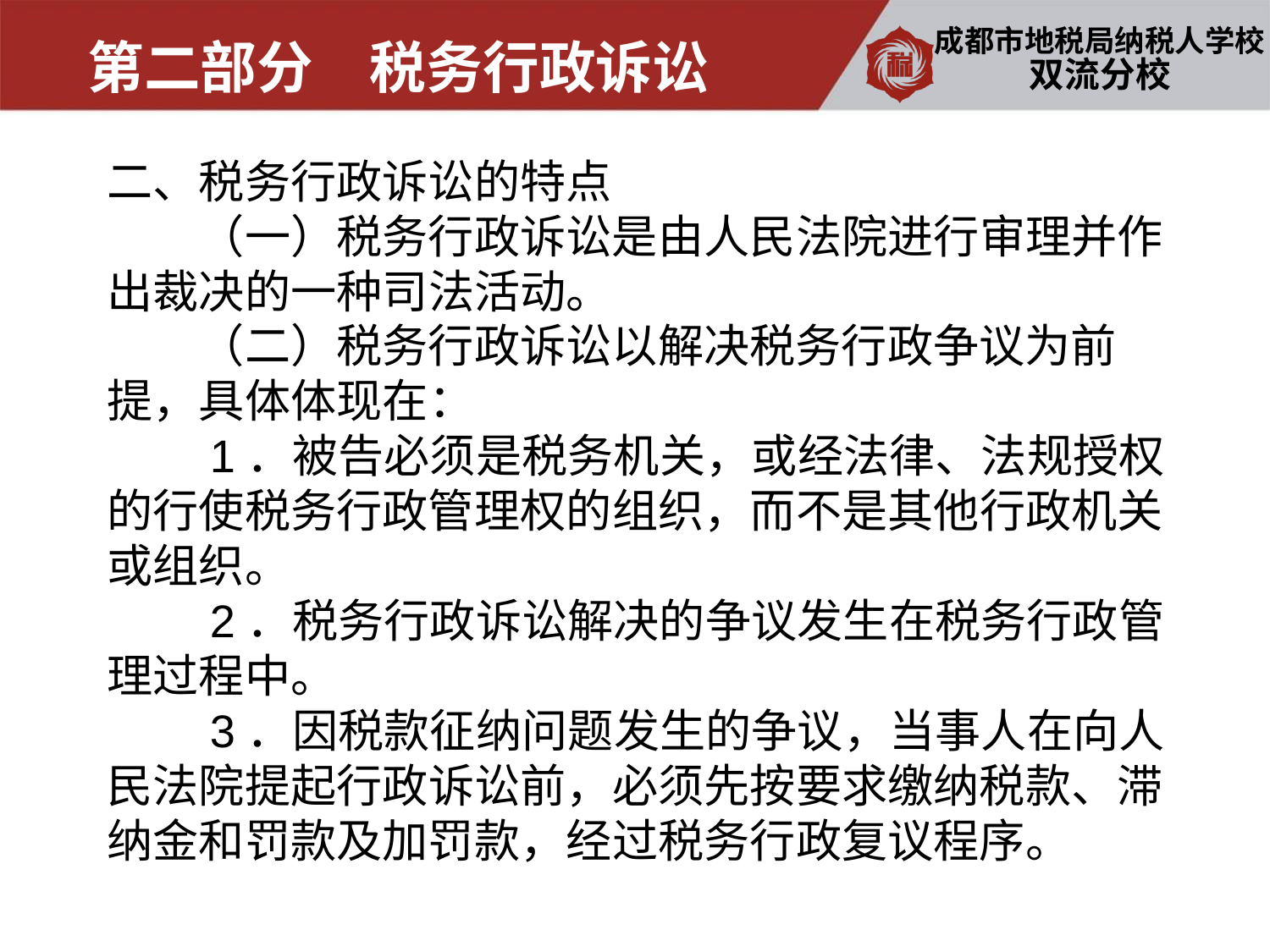

第二部分　税务行政诉讼
双流分校
二、税务行政诉讼的特点
　　（一）税务行政诉讼是由人民法院进行审理并作出裁决的一种司法活动。
　　（二）税务行政诉讼以解决税务行政争议为前提，具体体现在：
　　1．被告必须是税务机关，或经法律、法规授权的行使税务行政管理权的组织，而不是其他行政机关或组织。
　　2．税务行政诉讼解决的争议发生在税务行政管理过程中。
　　3．因税款征纳问题发生的争议，当事人在向人民法院提起行政诉讼前，必须先按要求缴纳税款、滞纳金和罚款及加罚款，经过税务行政复议程序。